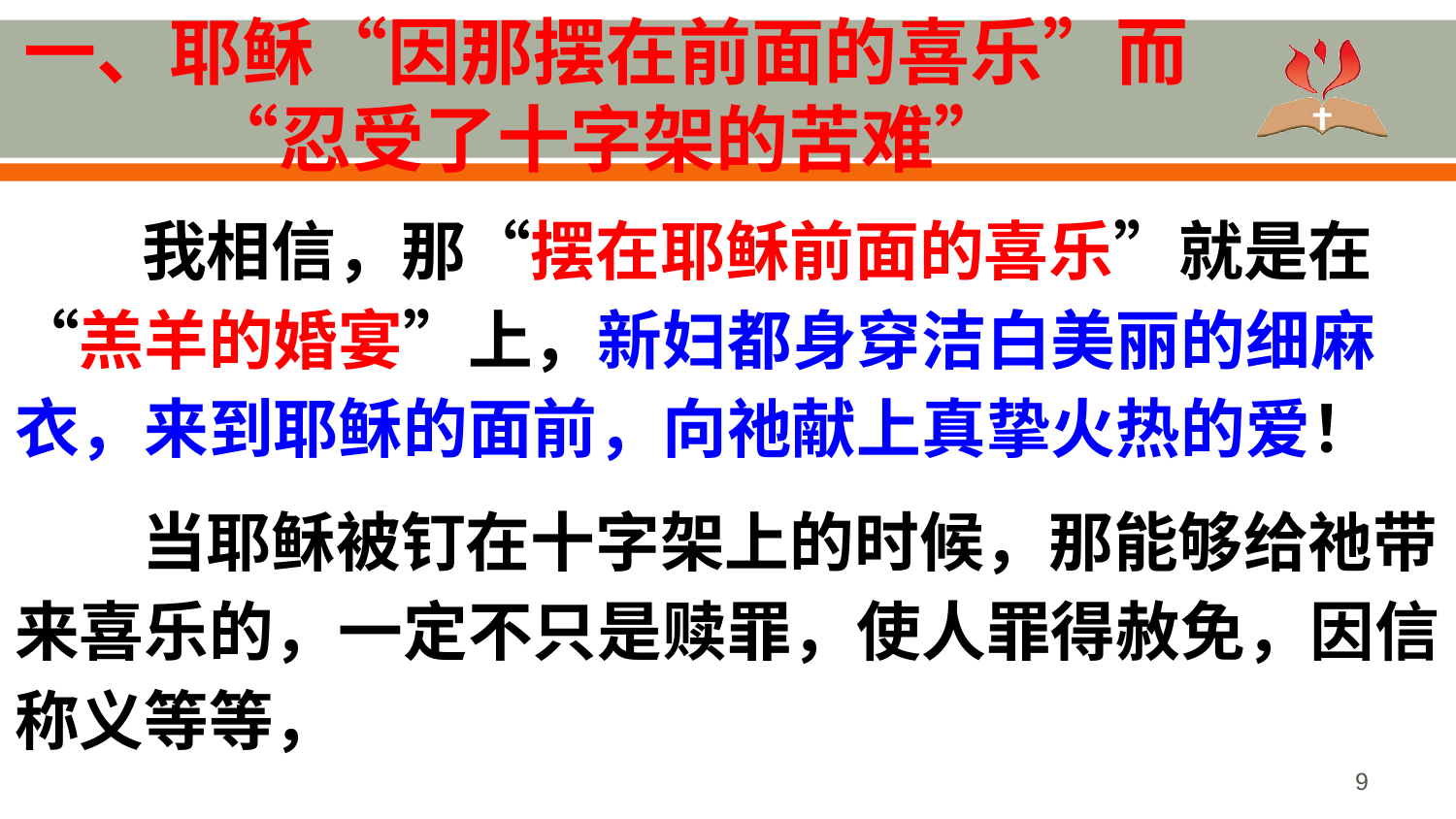

# 一、耶稣“因那摆在前面的喜乐”而“忍受了十字架的苦难”
我相信，那“摆在耶稣前面的喜乐”就是在“羔羊的婚宴”上，新妇都身穿洁白美丽的细麻衣，来到耶稣的面前，向祂献上真挚火热的爱！
当耶稣被钉在十字架上的时候，那能够给祂带来喜乐的，一定不只是赎罪，使人罪得赦免，因信称义等等，

9